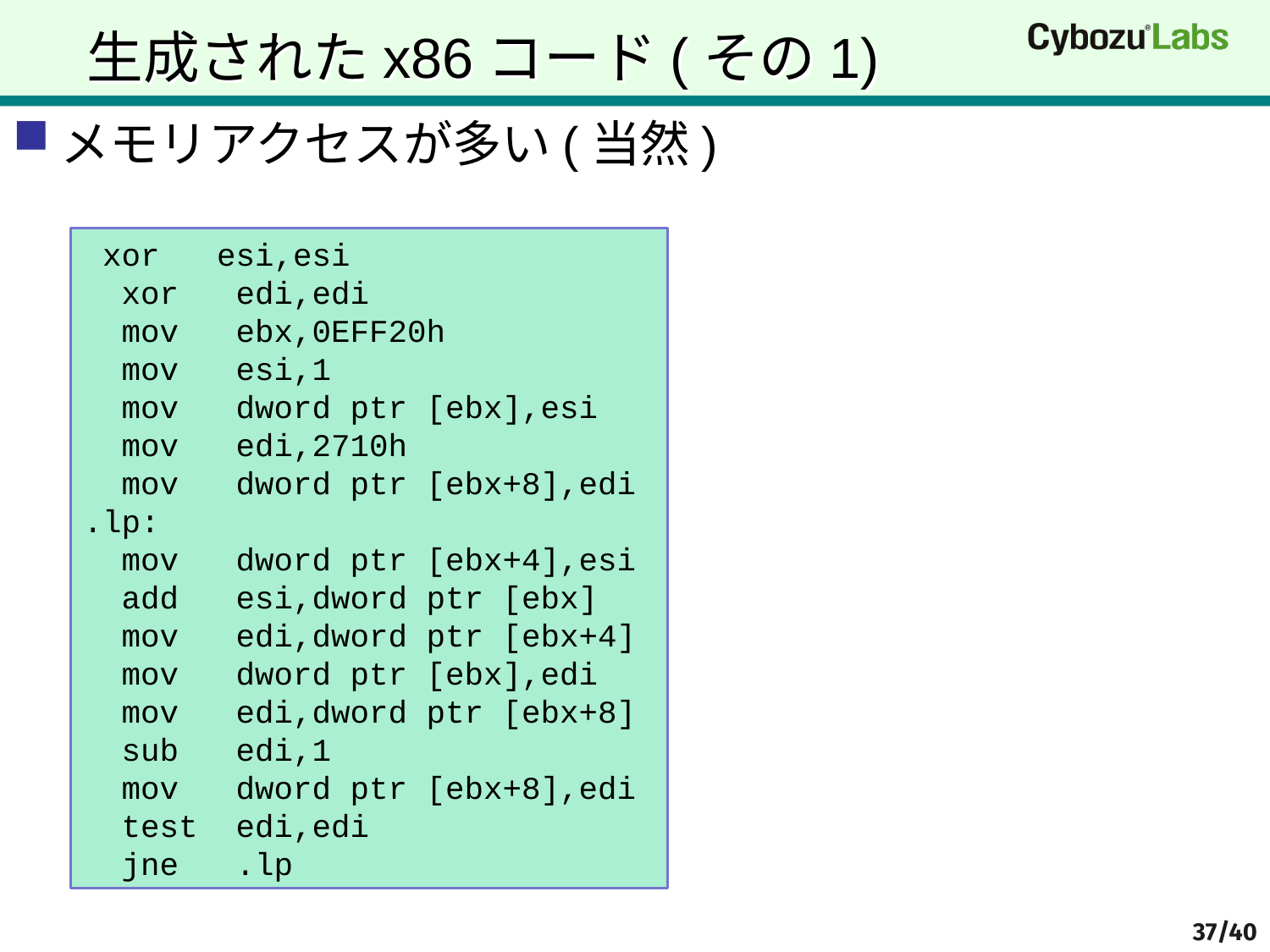

# 生成されたx86コード(その1)
メモリアクセスが多い(当然)
 xor   esi,esi
  xor   edi,edi
  mov   ebx,0EFF20h
  mov   esi,1
  mov   dword ptr [ebx],esi
  mov   edi,2710h
  mov   dword ptr [ebx+8],edi
.lp:
  mov   dword ptr [ebx+4],esi
  add   esi,dword ptr [ebx]
  mov   edi,dword ptr [ebx+4]
  mov   dword ptr [ebx],edi
  mov   edi,dword ptr [ebx+8]
  sub   edi,1
  mov   dword ptr [ebx+8],edi
  test  edi,edi
  jne   .lp

37/40